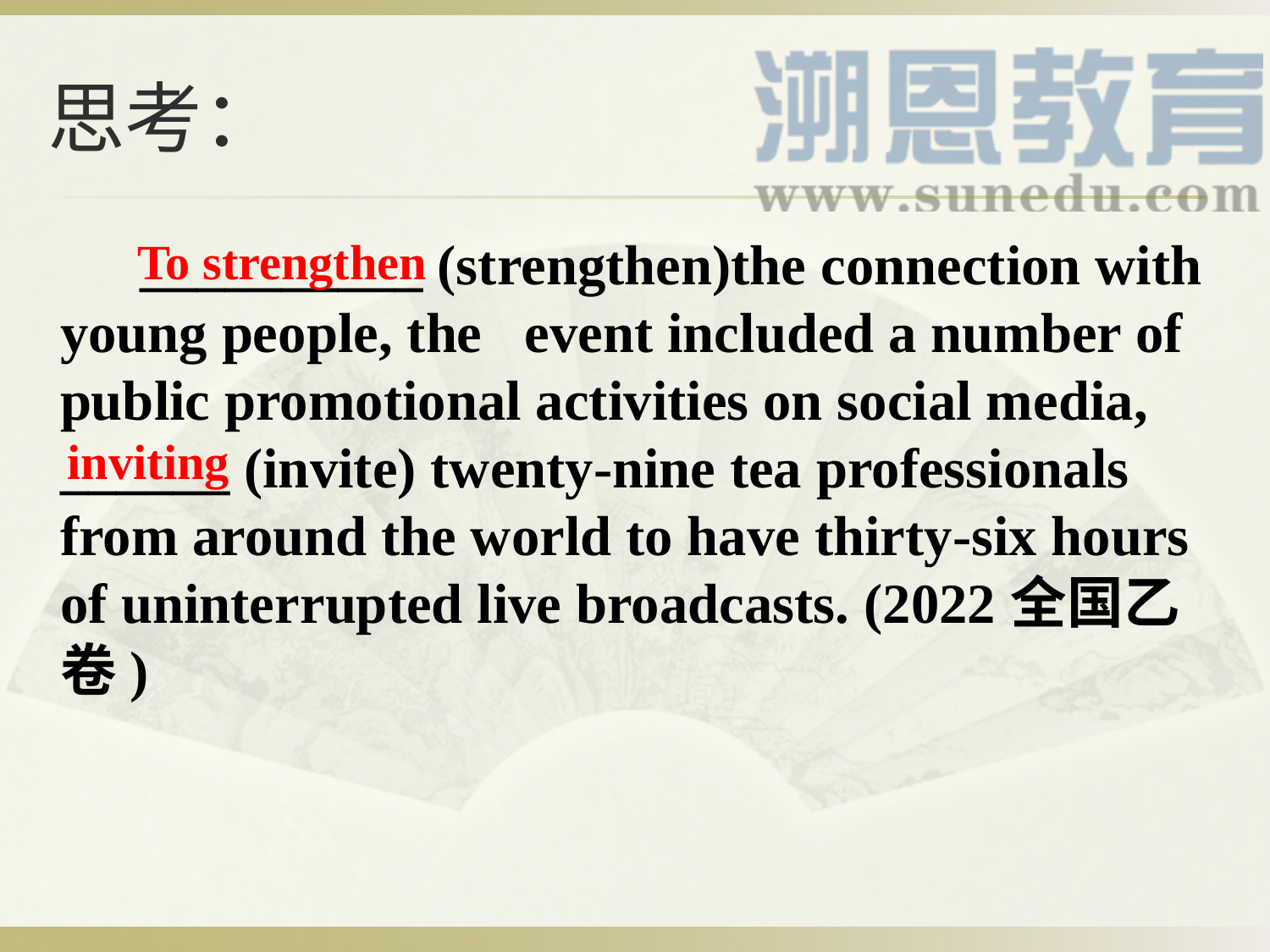

# 思考：
To strengthen
         __________ (strengthen)the connection with young people, the   event included a number of public promotional activities on social media, ______ (invite) twenty-nine tea professionals from around the world to have thirty-six hours of uninterrupted live broadcasts. (2022全国乙卷)
inviting